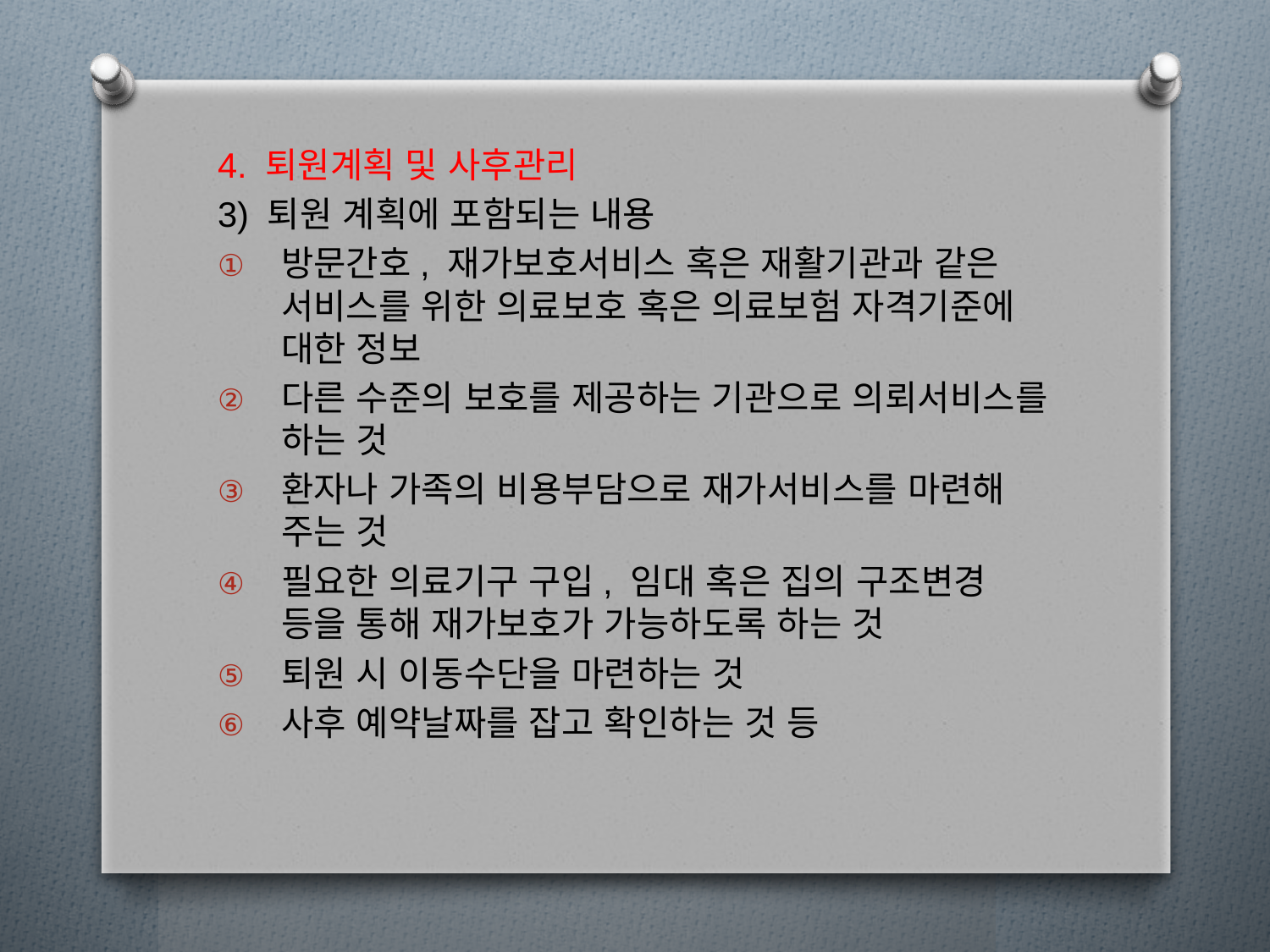

4. 퇴원계획 및 사후관리
3) 퇴원 계획에 포함되는 내용
방문간호, 재가보호서비스 혹은 재활기관과 같은 서비스를 위한 의료보호 혹은 의료보험 자격기준에 대한 정보
다른 수준의 보호를 제공하는 기관으로 의뢰서비스를 하는 것
환자나 가족의 비용부담으로 재가서비스를 마련해 주는 것
필요한 의료기구 구입, 임대 혹은 집의 구조변경 등을 통해 재가보호가 가능하도록 하는 것
퇴원 시 이동수단을 마련하는 것
사후 예약날짜를 잡고 확인하는 것 등